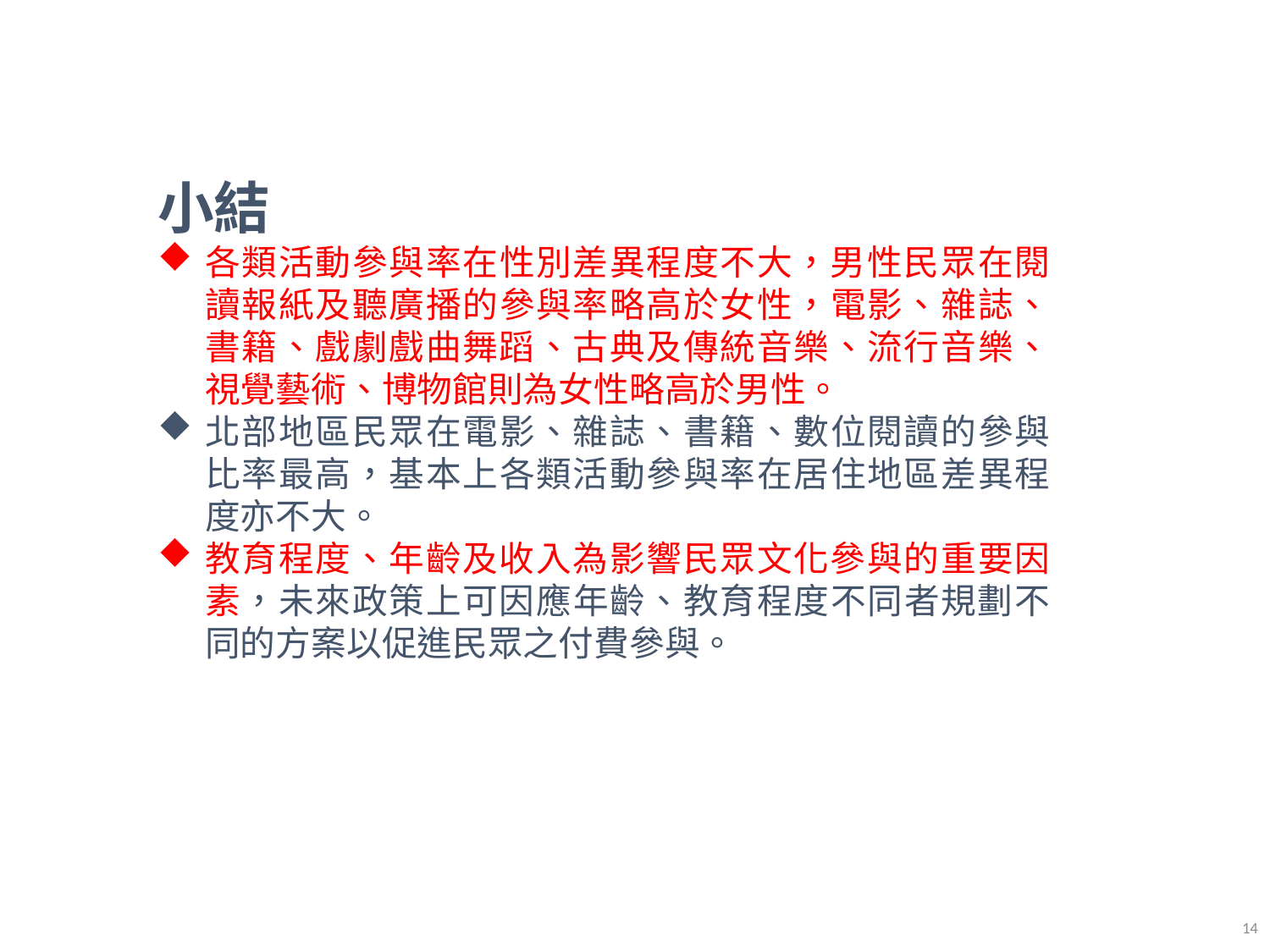

小結
各類活動參與率在性別差異程度不大，男性民眾在閱讀報紙及聽廣播的參與率略高於女性，電影、雜誌、書籍、戲劇戲曲舞蹈、古典及傳統音樂、流行音樂、視覺藝術、博物館則為女性略高於男性。
北部地區民眾在電影、雜誌、書籍、數位閱讀的參與比率最高，基本上各類活動參與率在居住地區差異程度亦不大。
教育程度、年齡及收入為影響民眾文化參與的重要因素，未來政策上可因應年齡、教育程度不同者規劃不同的方案以促進民眾之付費參與。
14